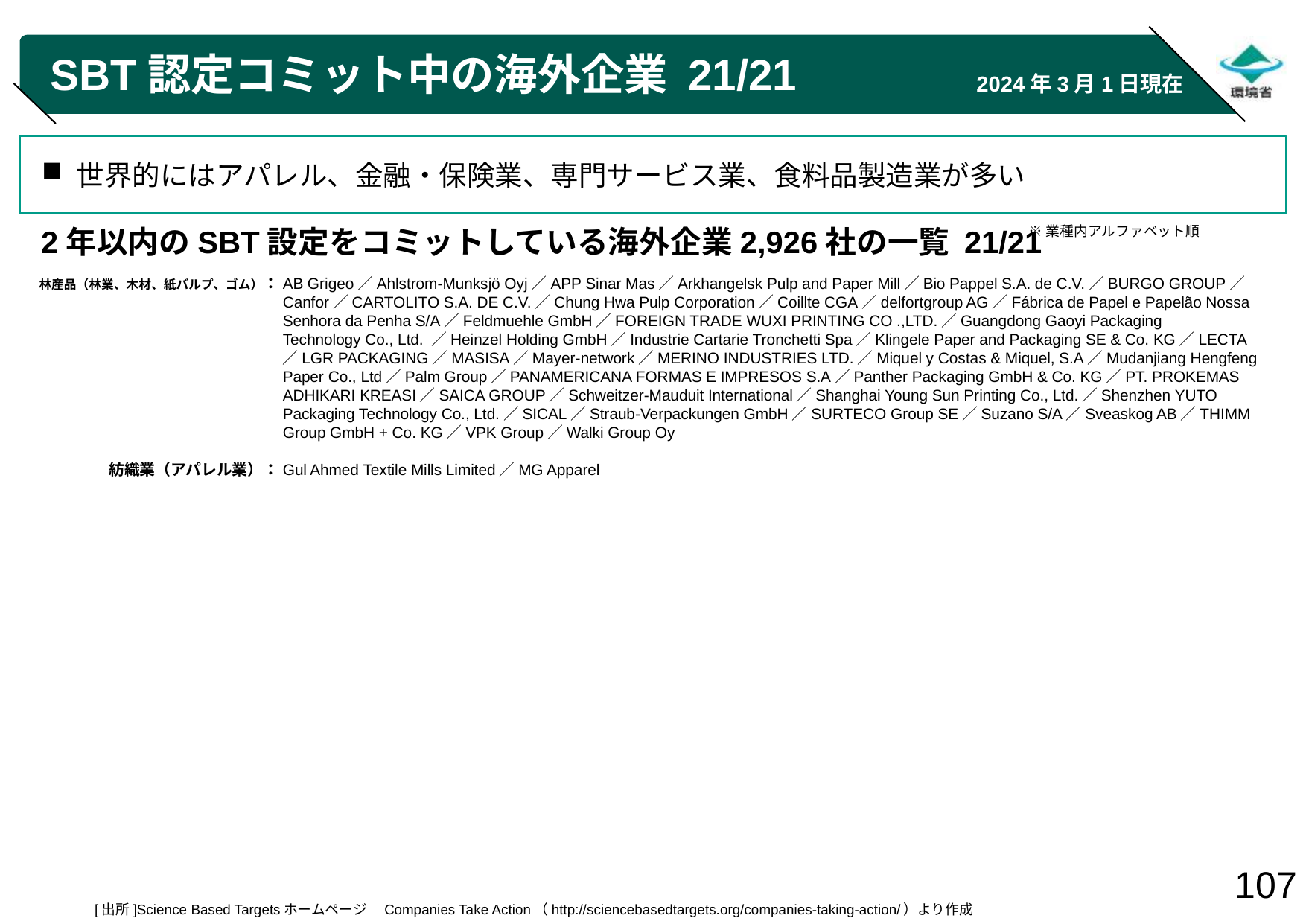

# SBT認定コミット中の海外企業 21/21
2024年3月1日現在
世界的にはアパレル、金融・保険業、専門サービス業、食料品製造業が多い
※業種内アルファベット順
2年以内のSBT設定をコミットしている海外企業2,926社の一覧 21/21
林産品（林業、木材、紙バルプ、ゴム）：

紡織業（アパレル業）：

AB Grigeo／Ahlstrom-Munksjö Oyj／APP Sinar Mas／Arkhangelsk Pulp and Paper Mill／Bio Pappel S.A. de C.V.／BURGO GROUP／Canfor／CARTOLITO S.A. DE C.V.／Chung Hwa Pulp Corporation／Coillte CGA／delfortgroup AG／Fábrica de Papel e Papelão Nossa Senhora da Penha S/A／Feldmuehle GmbH／FOREIGN TRADE WUXI PRINTING CO .,LTD.／Guangdong Gaoyi Packaging Technology Co., Ltd. ／Heinzel Holding GmbH／Industrie Cartarie Tronchetti Spa／Klingele Paper and Packaging SE & Co. KG／LECTA／LGR PACKAGING／MASISA／Mayer-network／MERINO INDUSTRIES LTD.／Miquel y Costas & Miquel, S.A／Mudanjiang Hengfeng Paper Co., Ltd／Palm Group／PANAMERICANA FORMAS E IMPRESOS S.A／Panther Packaging GmbH & Co. KG／PT. PROKEMAS ADHIKARI KREASI／SAICA GROUP／Schweitzer-Mauduit International／Shanghai Young Sun Printing Co., Ltd.／Shenzhen YUTO Packaging Technology Co., Ltd.／SICAL／Straub-Verpackungen GmbH／SURTECO Group SE／Suzano S/A／Sveaskog AB／THIMM Group GmbH + Co. KG／VPK Group／Walki Group Oy

Gul Ahmed Textile Mills Limited／MG Apparel

[出所]Science Based Targetsホームページ　Companies Take Action（http://sciencebasedtargets.org/companies-taking-action/）より作成